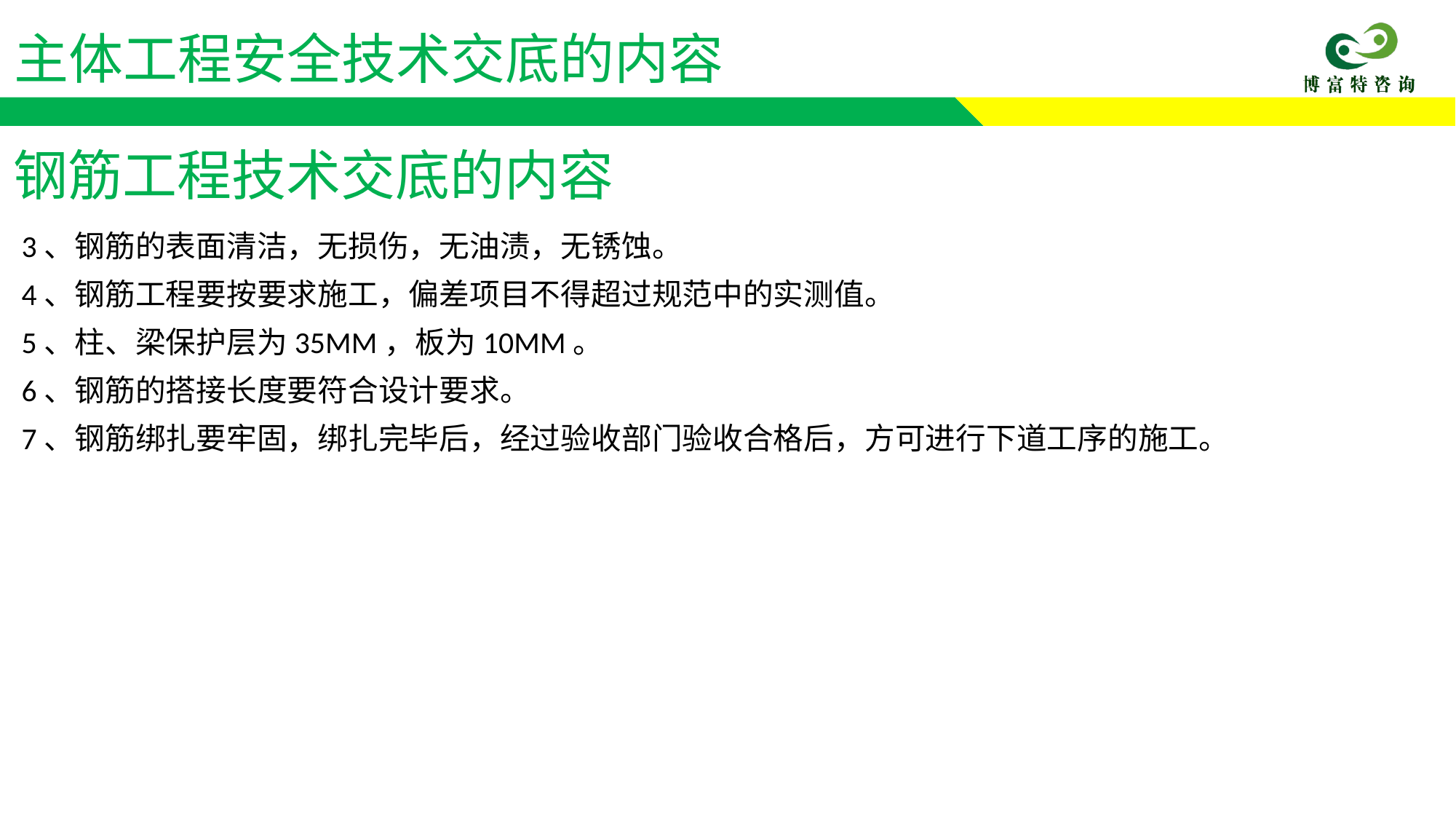

主体工程安全技术交底的内容

钢筋工程技术交底的内容
3、钢筋的表面清洁，无损伤，无油渍，无锈蚀。
4、钢筋工程要按要求施工，偏差项目不得超过规范中的实测值。
5、柱、梁保护层为35MM，板为10MM。
6、钢筋的搭接长度要符合设计要求。
7、钢筋绑扎要牢固，绑扎完毕后，经过验收部门验收合格后，方可进行下道工序的施工。